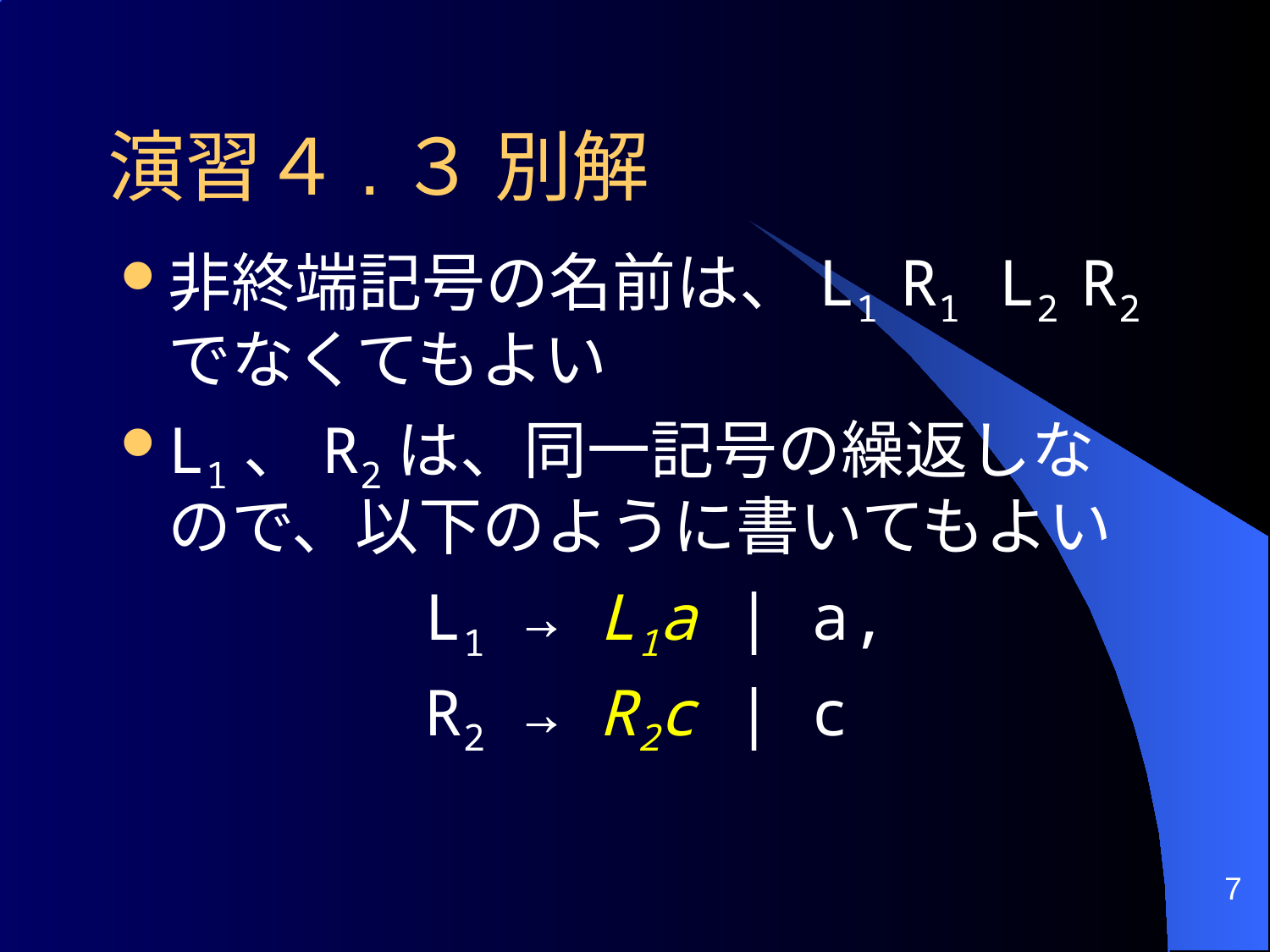

演習４.３ 別解
非終端記号の名前は、L1 R1 L2 R2 でなくてもよい
L1、R2は、同一記号の繰返しなので、以下のように書いてもよい
        L1 → L1a | a,
        R2 → R2c | c
7